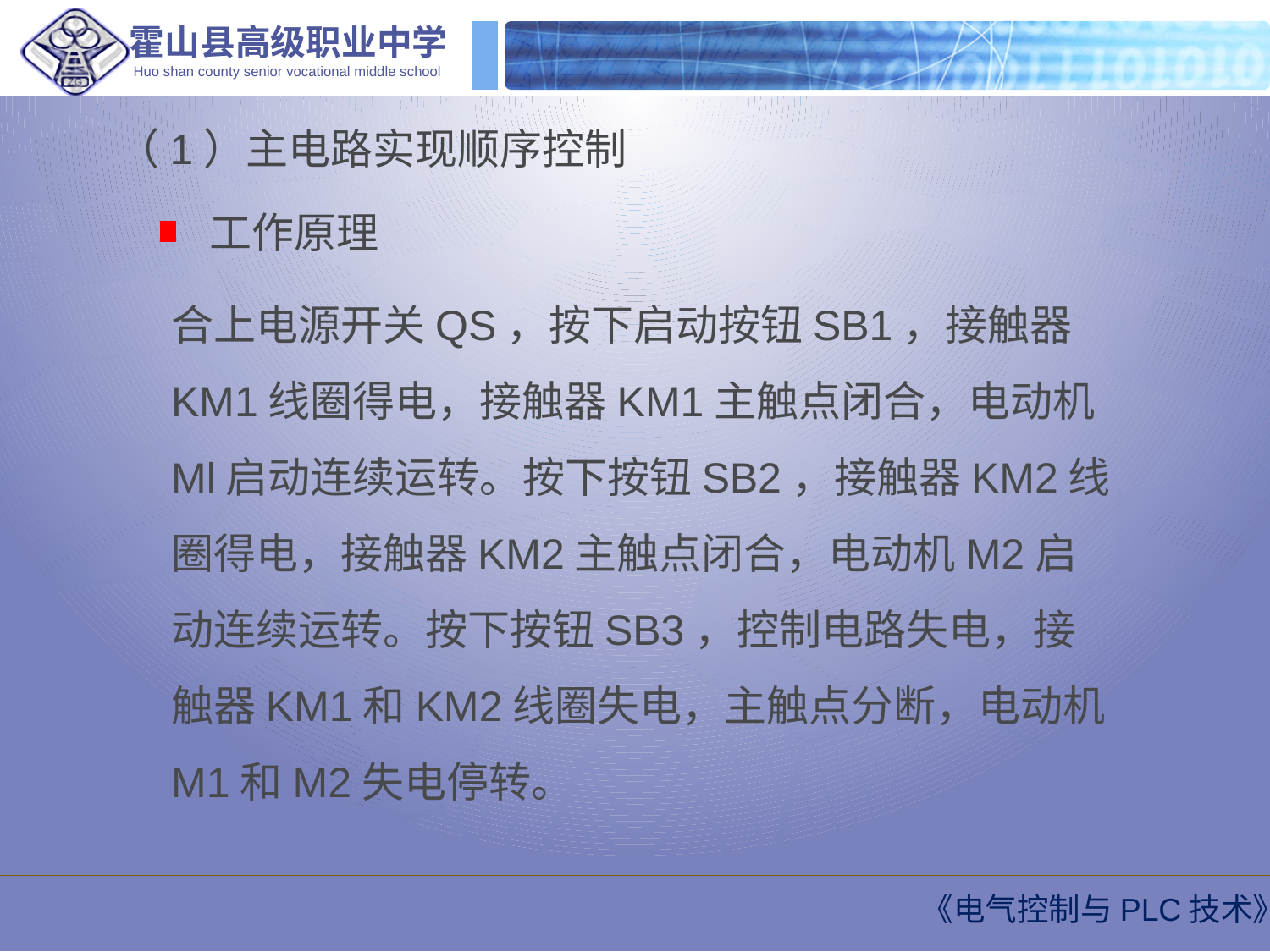

（1）主电路实现顺序控制
工作原理

合上电源开关QS，按下启动按钮SB1，接触器KM1线圈得电，接触器KM1主触点闭合，电动机Ml启动连续运转。按下按钮SB2，接触器KM2线圈得电，接触器KM2主触点闭合，电动机M2启动连续运转。按下按钮SB3，控制电路失电，接触器KM1和KM2线圈失电，主触点分断，电动机M1和M2失电停转。